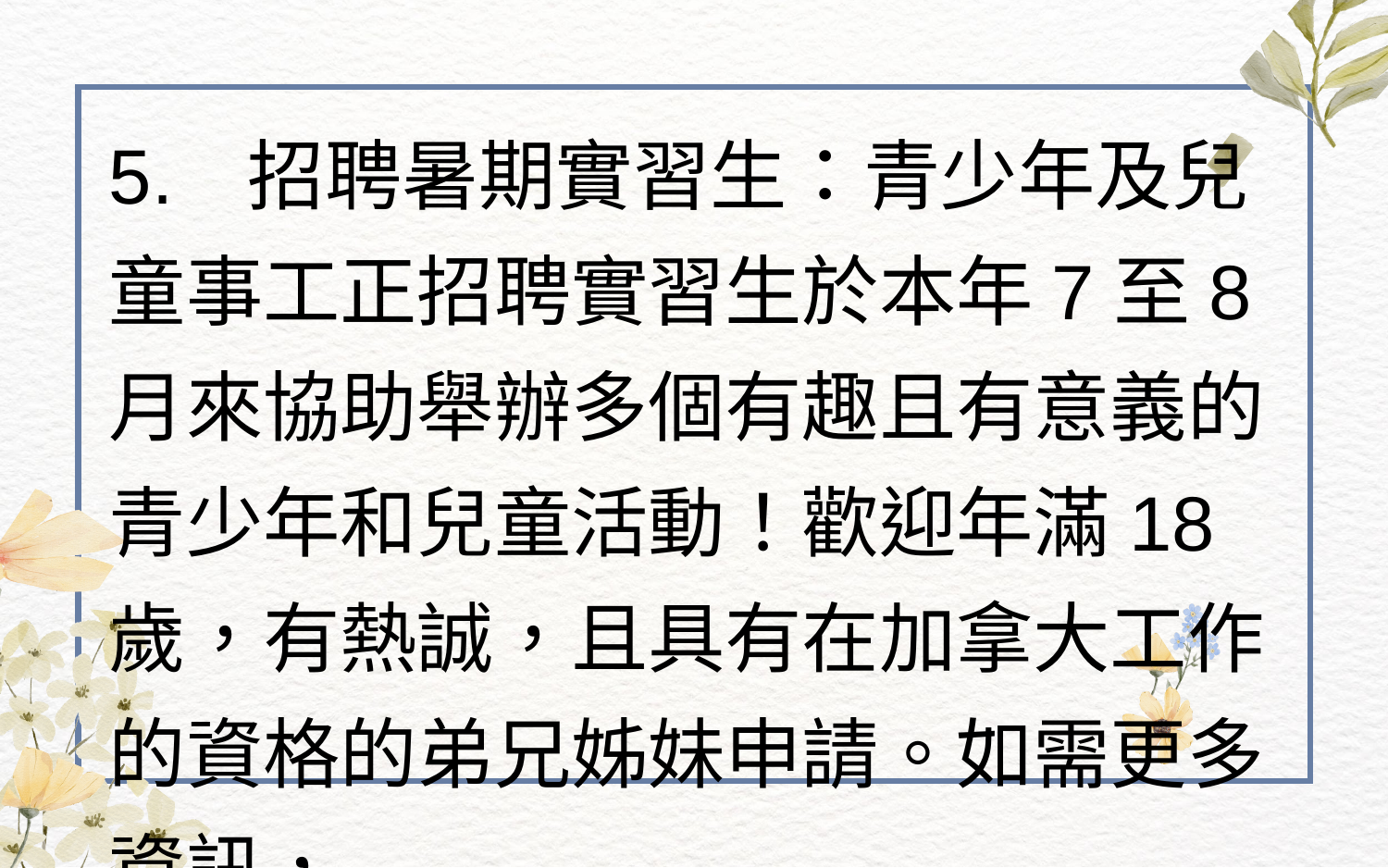

5.	招聘暑期實習生：青少年及兒童事工正招聘實習生於本年7至8月來協助舉辦多個有趣且有意義的青少年和兒童活動！歡迎年滿18歲，有熱誠，且具有在加拿大工作的資格的弟兄姊妹申請。如需更多資訊，